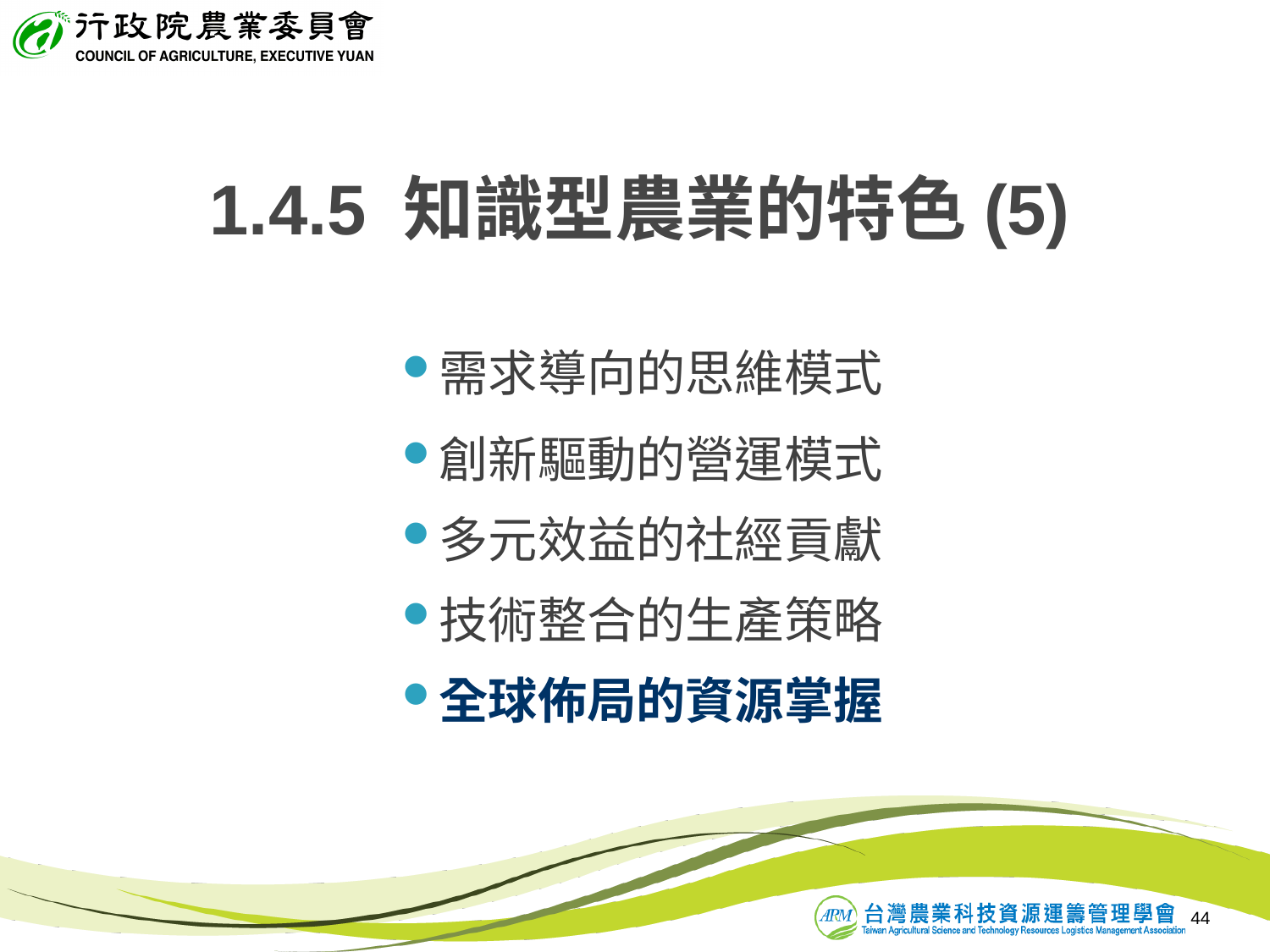

1.4.5 知識型農業的特色(5)
需求導向的思維模式
創新驅動的營運模式
多元效益的社經貢獻
技術整合的生產策略
全球佈局的資源掌握

44